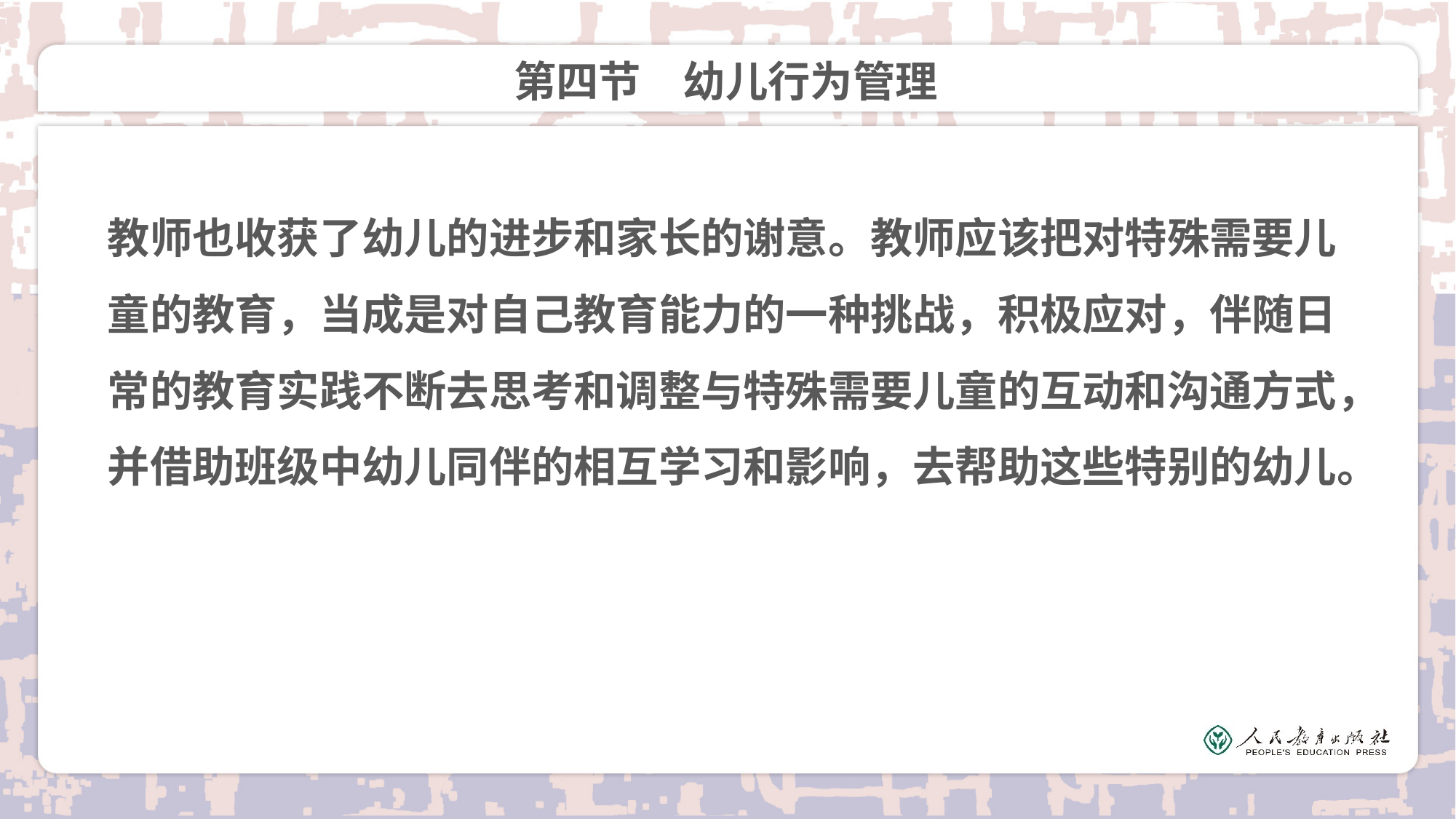

# 第四节　幼儿行为管理
教师也收获了幼儿的进步和家长的谢意。教师应该把对特殊需要儿童的教育，当成是对自己教育能力的一种挑战，积极应对，伴随日常的教育实践不断去思考和调整与特殊需要儿童的互动和沟通方式，并借助班级中幼儿同伴的相互学习和影响，去帮助这些特别的幼儿。